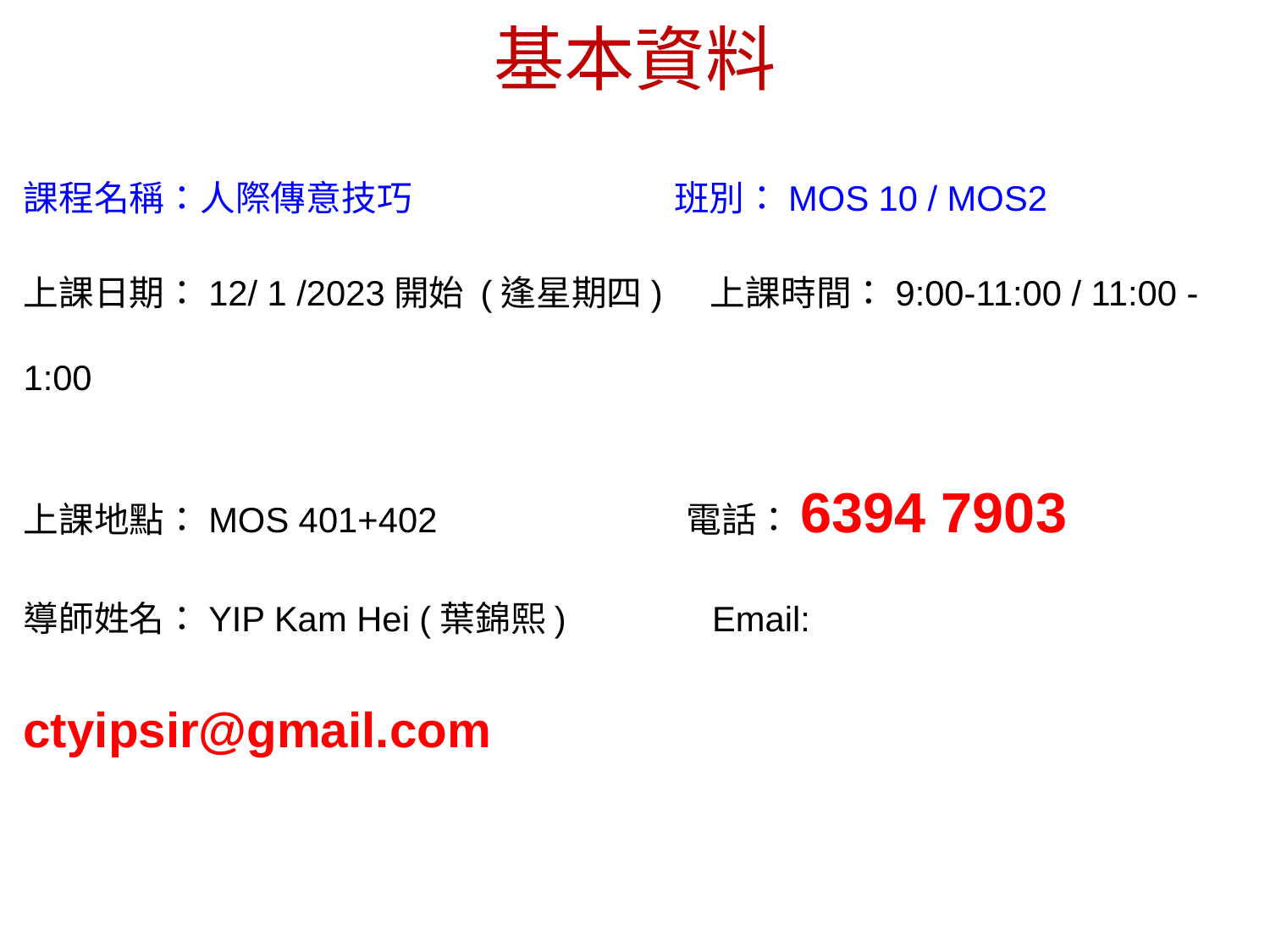

# 基本資料
課程名稱：人際傳意技巧		  班別：MOS 10 / MOS2
上課日期：12/ 1 /2023開始 (逢星期四)    上課時間：9:00-11:00 / 11:00 - 1:00
上課地點：MOS 401+402		  電話：6394 7903
導師姓名：YIP Kam Hei (葉錦熙)               Email: ctyipsir@gmail.com